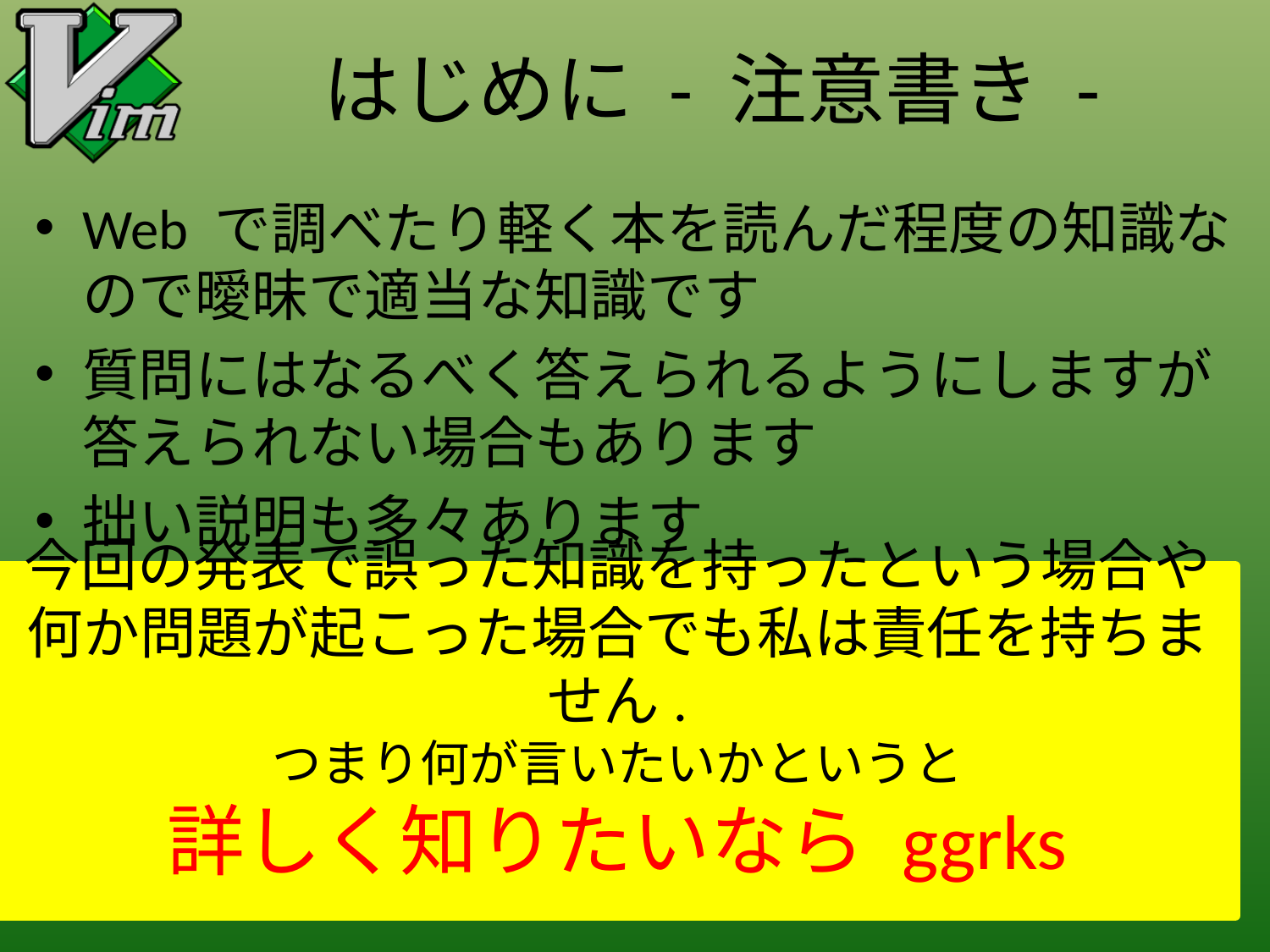

# はじめに - 注意書き -
Web で調べたり軽く本を読んだ程度の知識なので曖昧で適当な知識です
質問にはなるべく答えられるようにしますが答えられない場合もあります
拙い説明も多々あります
今回の発表で誤った知識を持ったという場合や何か問題が起こった場合でも私は責任を持ちません.
つまり何が言いたいかというと
詳しく知りたいなら ggrks